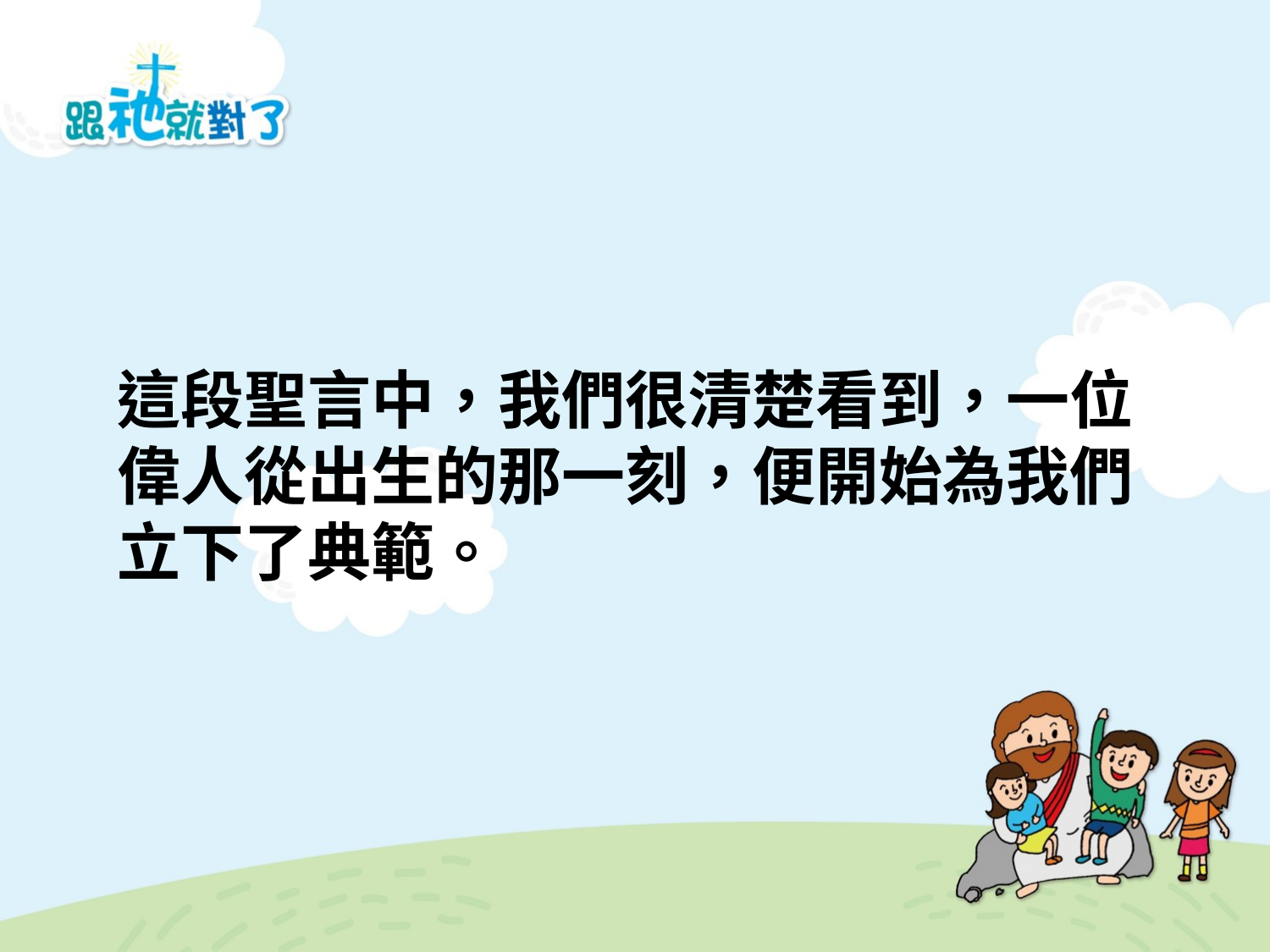

這段聖言中，我們很清楚看到，一位偉人從出生的那一刻，便開始為我們立下了典範。